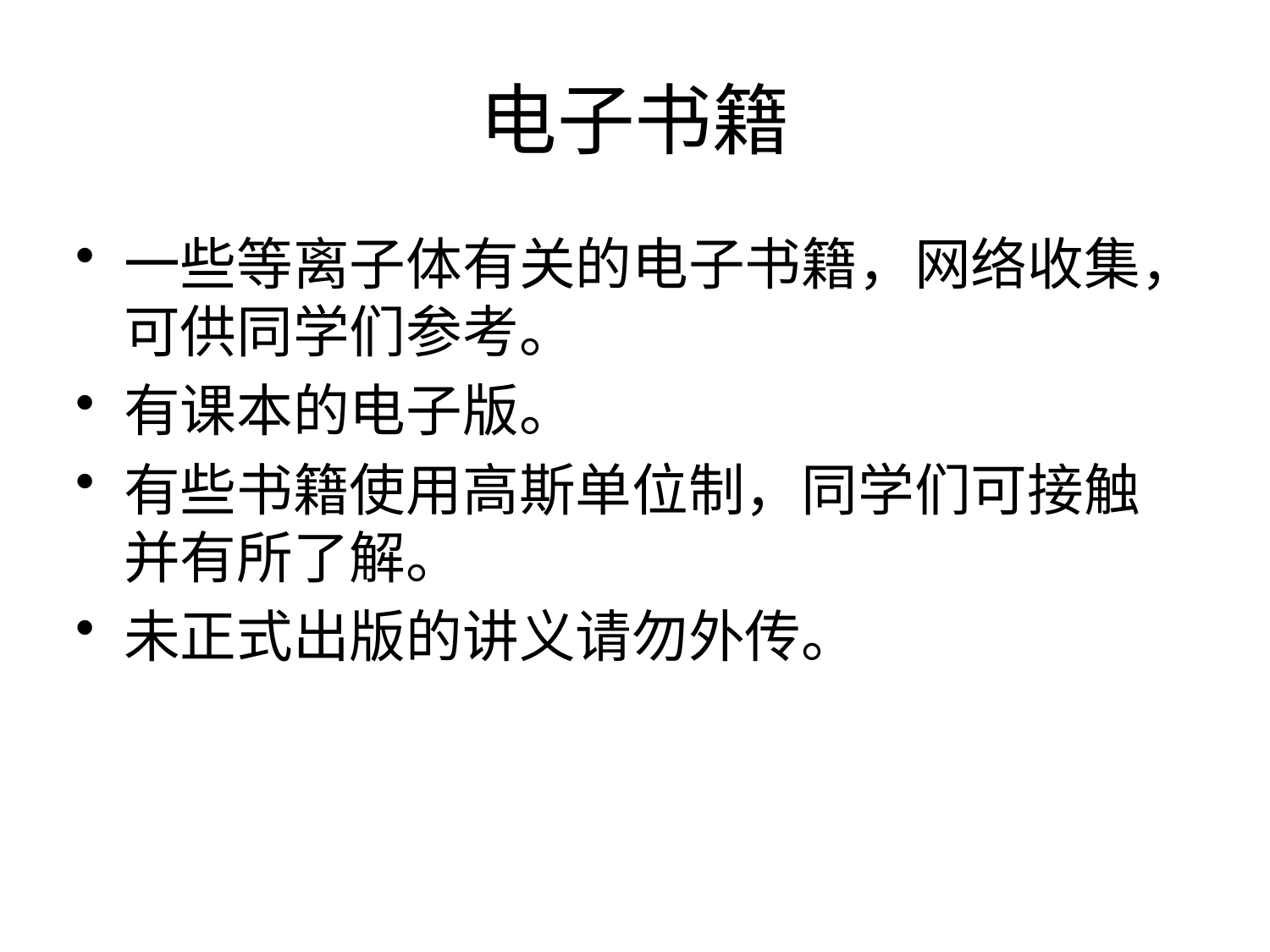

# 电子书籍
一些等离子体有关的电子书籍，网络收集，可供同学们参考。
有课本的电子版。
有些书籍使用高斯单位制，同学们可接触并有所了解。
未正式出版的讲义请勿外传。